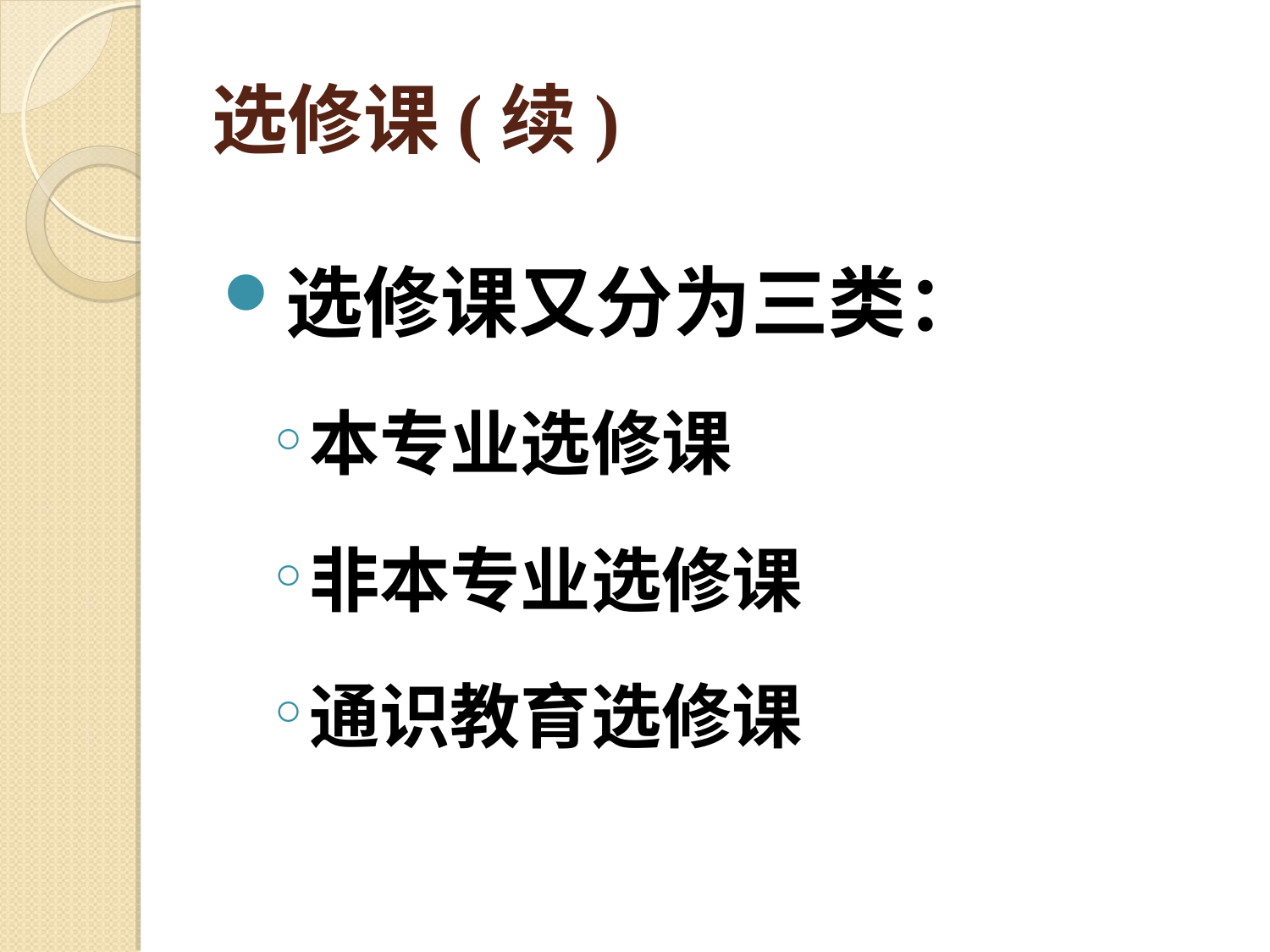

选修课(续)
选修课又分为三类：
本专业选修课
非本专业选修课
通识教育选修课